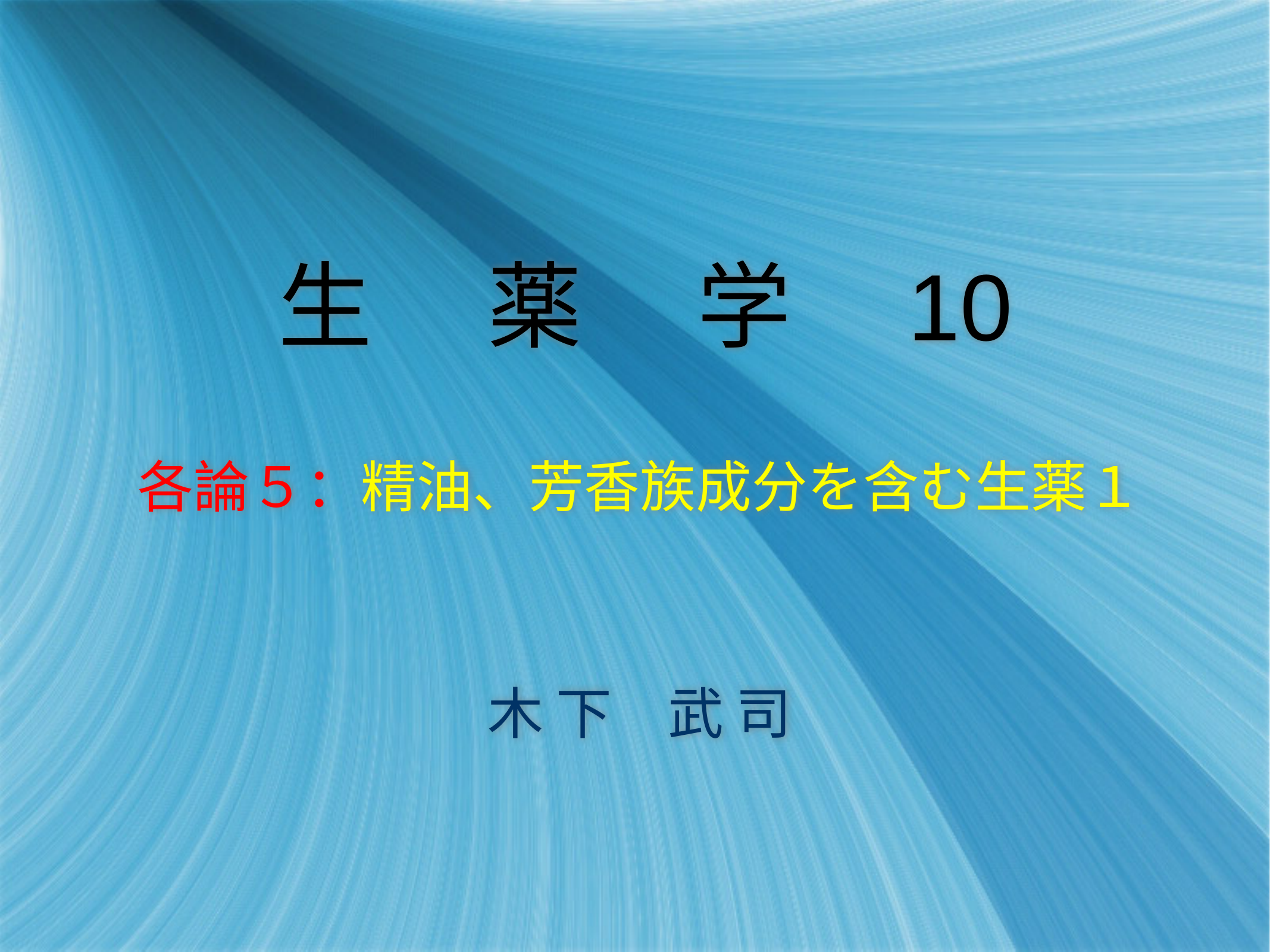

# 生 　薬 　学　10
各論５：精油、芳香族成分を含む生薬１

木 下　武 司